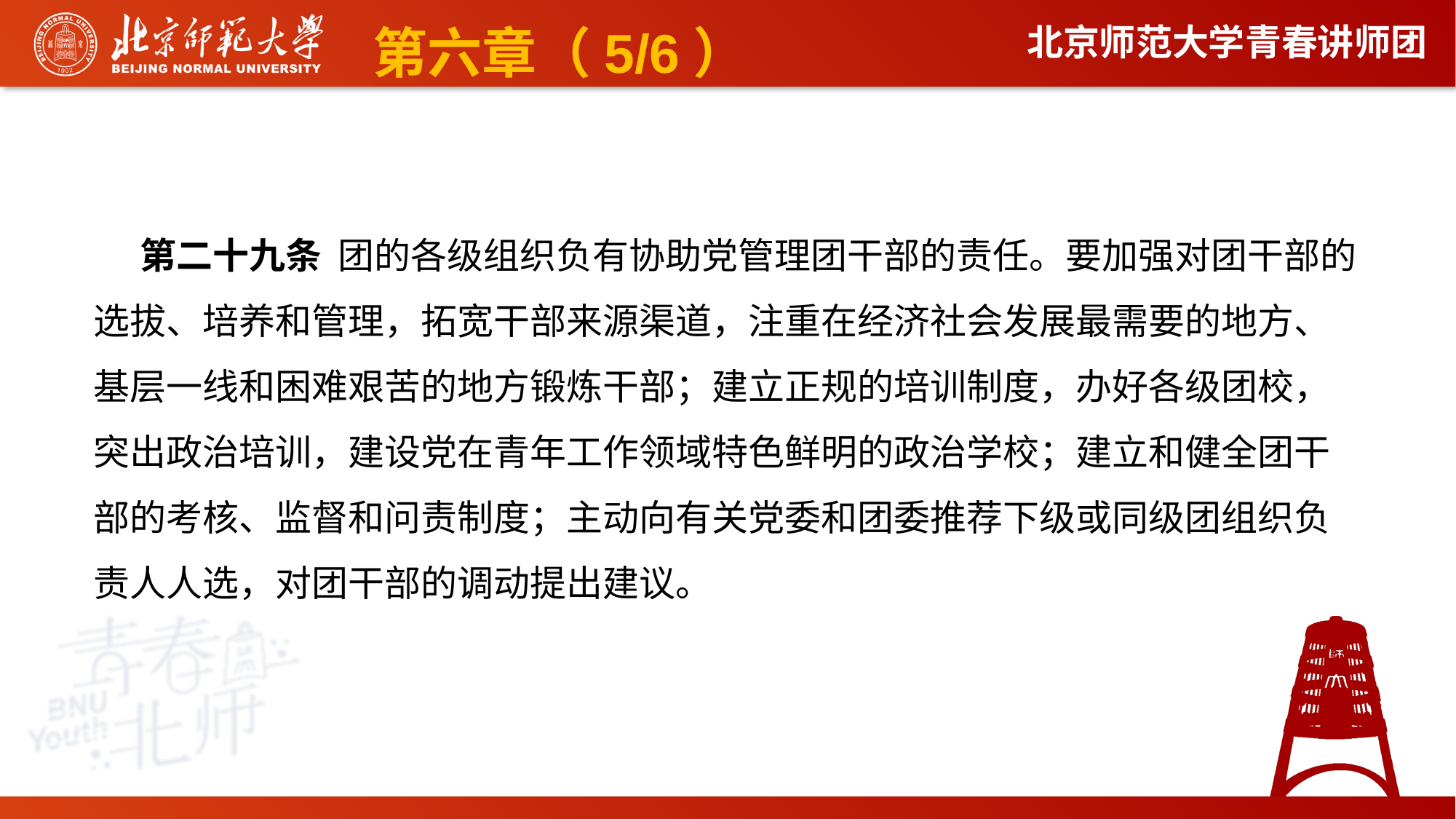

第六章（5/6）

第二十九条  团的各级组织负有协助党管理团干部的责任。要加强对团干部的选拔、培养和管理，拓宽干部来源渠道，注重在经济社会发展最需要的地方、基层一线和困难艰苦的地方锻炼干部；建立正规的培训制度，办好各级团校，突出政治培训，建设党在青年工作领域特色鲜明的政治学校；建立和健全团干部的考核、监督和问责制度；主动向有关党委和团委推荐下级或同级团组织负责人人选，对团干部的调动提出建议。